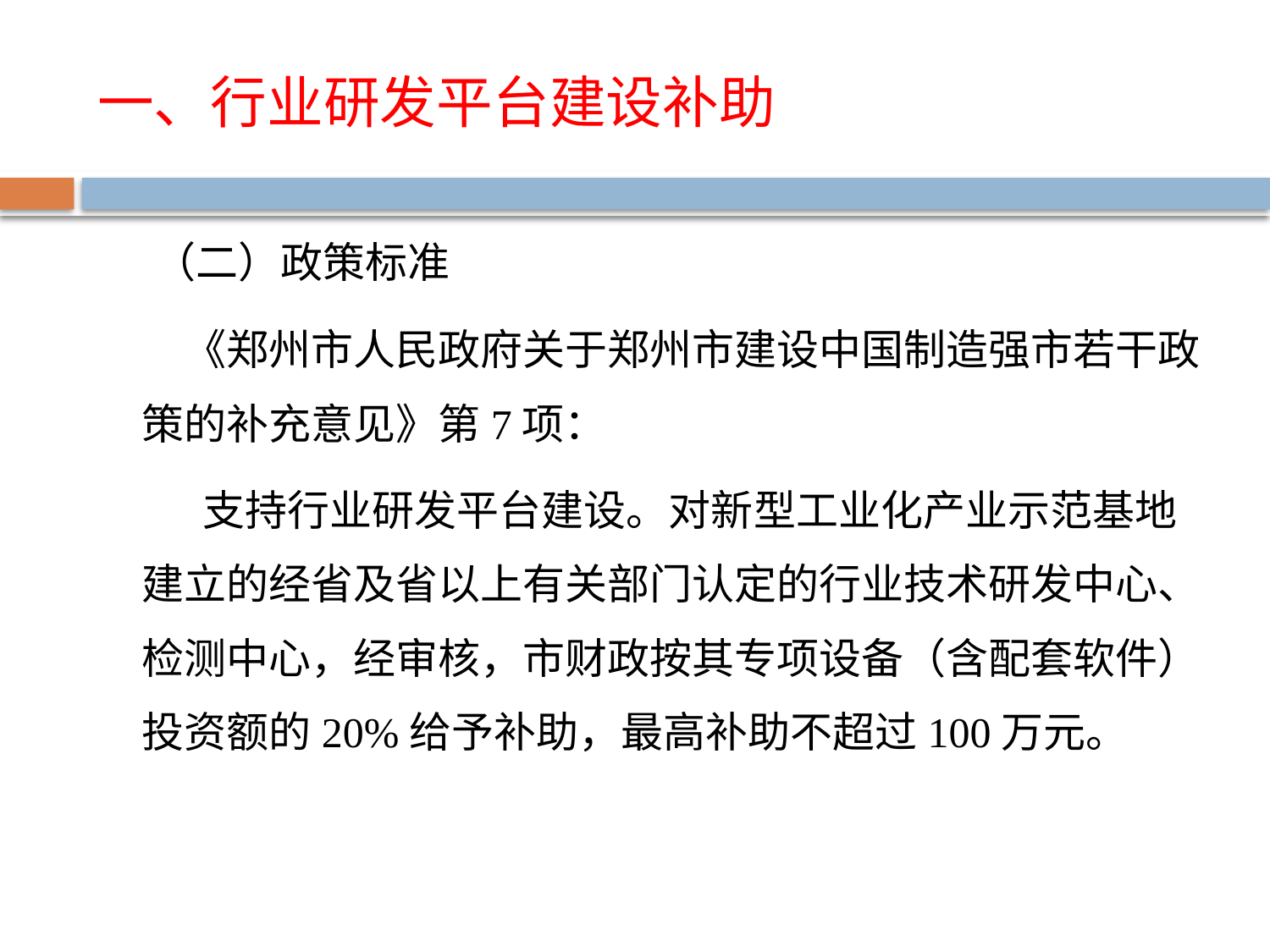

# 一、行业研发平台建设补助
    （二）政策标准
        《郑州市人民政府关于郑州市建设中国制造强市若干政策的补充意见》第7项：
          支持行业研发平台建设。对新型工业化产业示范基地建立的经省及省以上有关部门认定的行业技术研发中心、检测中心，经审核，市财政按其专项设备（含配套软件）投资额的20%给予补助，最高补助不超过100万元。